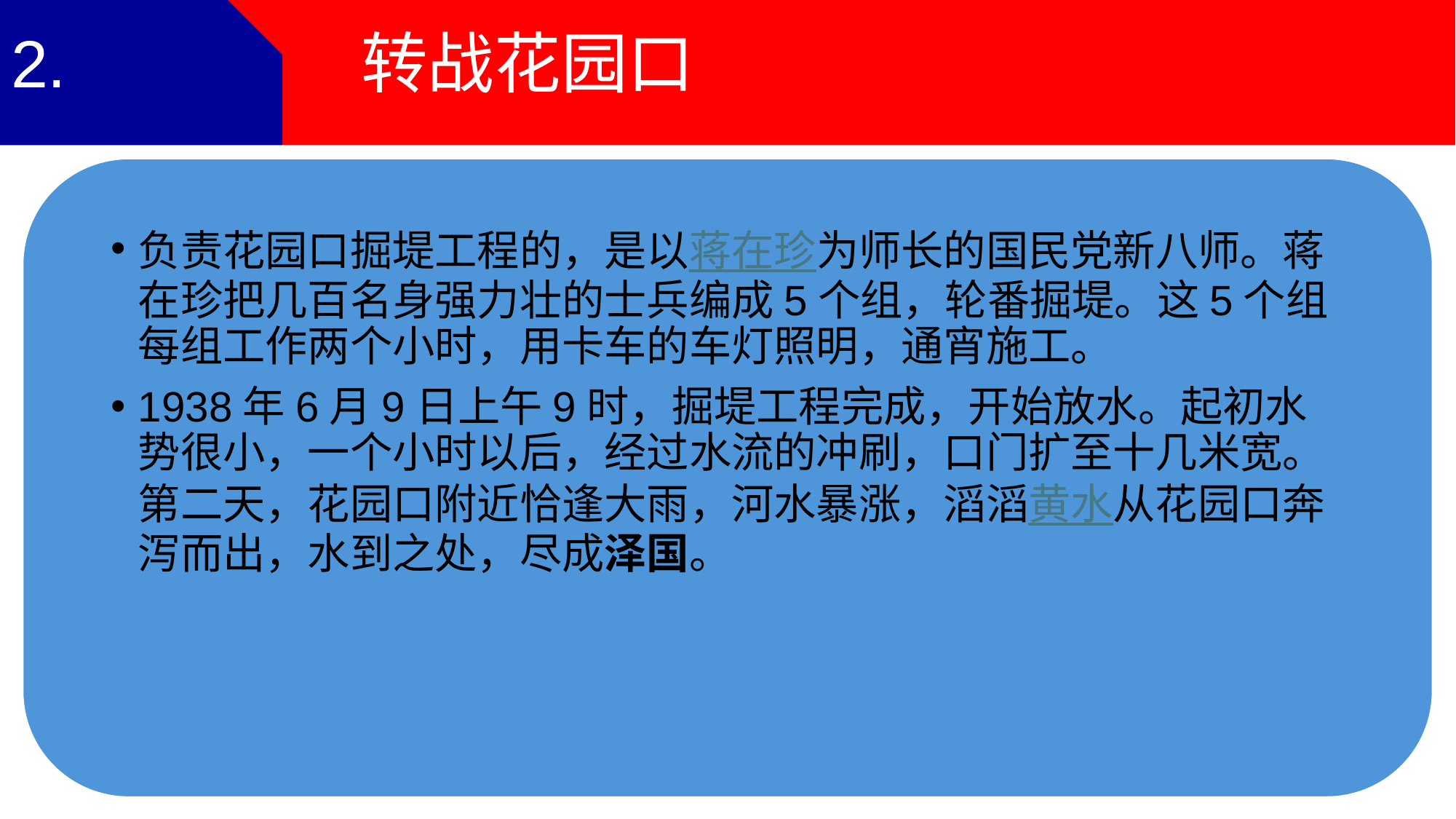

# 2.               转战花园口

负责花园口掘堤工程的，是以蒋在珍为师长的国民党新八师。蒋在珍把几百名身强力壮的士兵编成5个组，轮番掘堤。这5个组每组工作两个小时，用卡车的车灯照明，通宵施工。
1938年6月9日上午9时，掘堤工程完成，开始放水。起初水势很小，一个小时以后，经过水流的冲刷，口门扩至十几米宽。第二天，花园口附近恰逢大雨，河水暴涨，滔滔黄水从花园口奔泻而出，水到之处，尽成泽国。